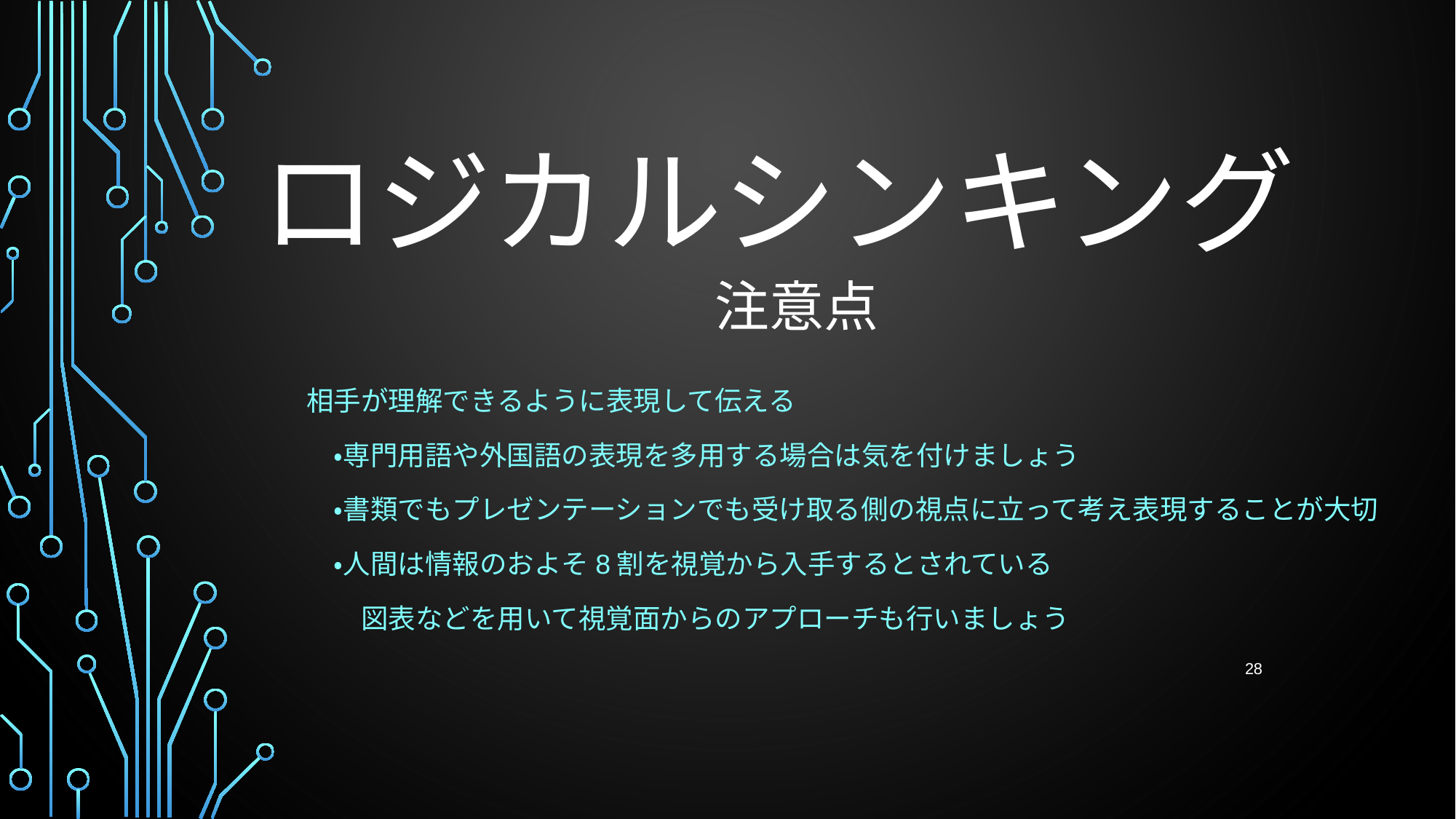

# ロジカルシンキング
注意点
相手が理解できるように表現して伝える
　・専門用語や外国語の表現を多用する場合は気を付けましょう
　・書類でもプレゼンテーションでも受け取る側の視点に立って考え表現することが大切
　・人間は情報のおよそ8割を視覚から入手するとされている
　　図表などを用いて視覚面からのアプローチも行いましょう
28